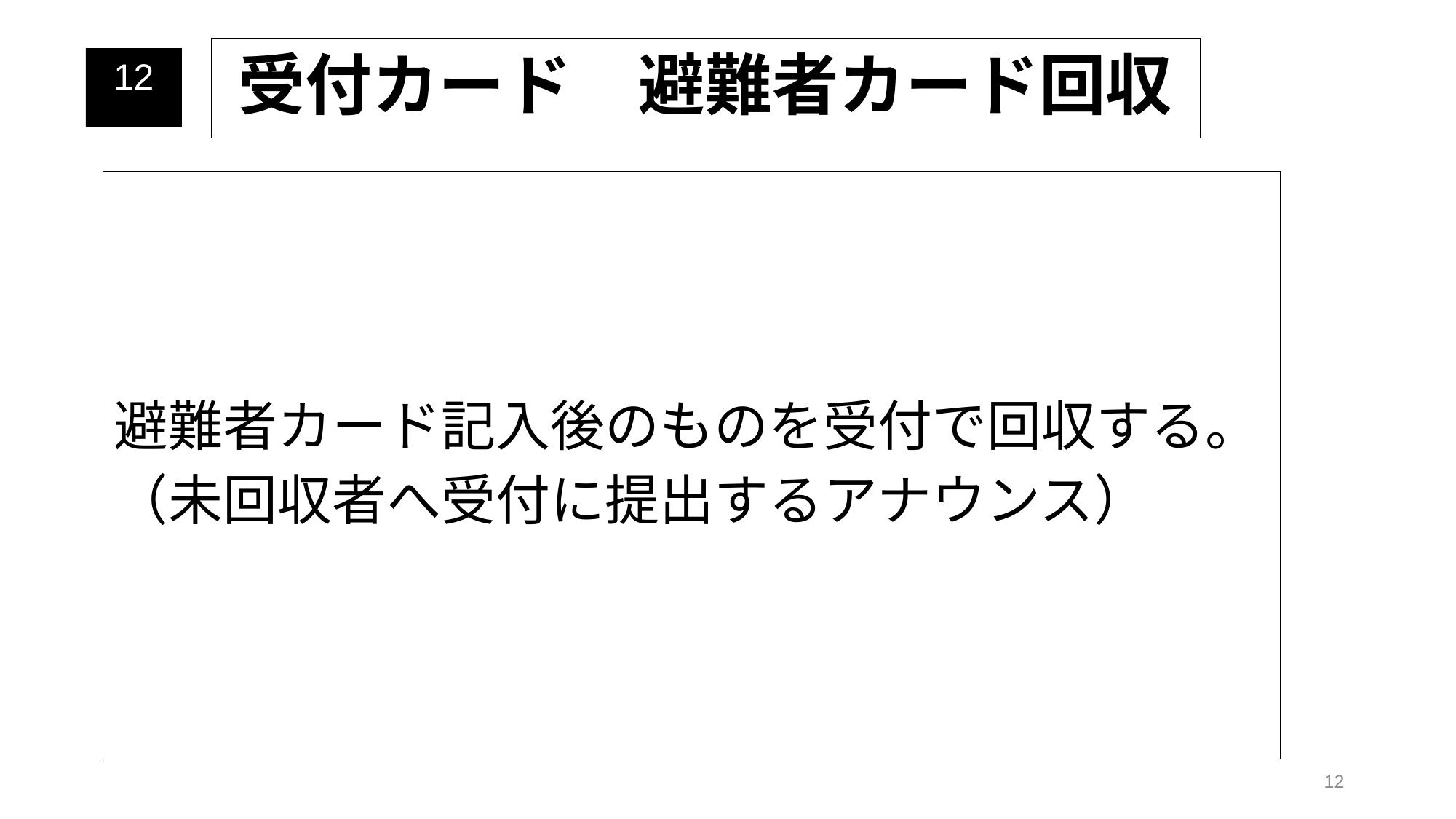

受付カード　避難者カード回収
12
避難者カード記入後のものを受付で回収する。
（未回収者へ受付に提出するアナウンス）

12